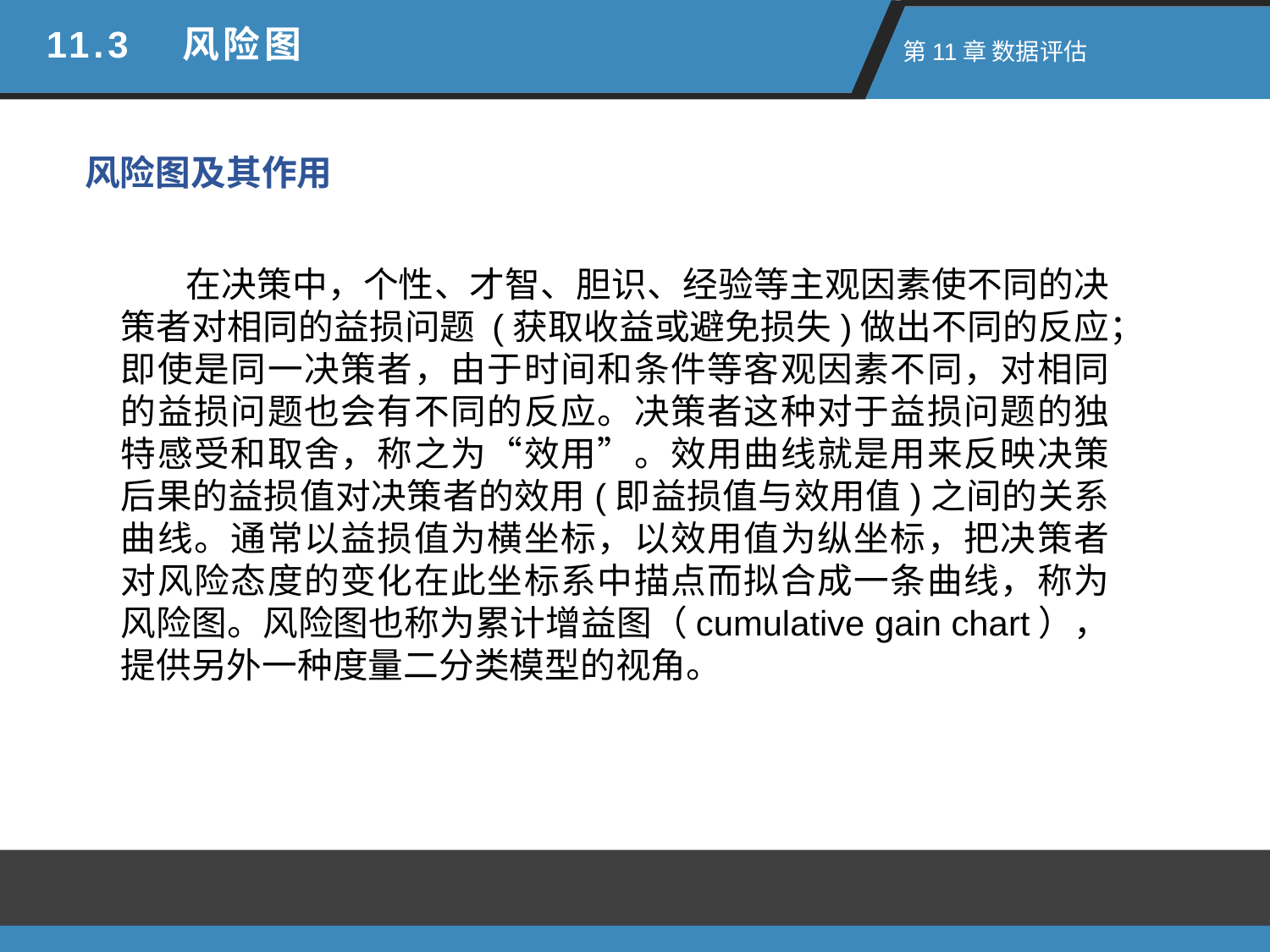

11.3　风险图
  第11章 数据评估
风险图及其作用
       在决策中，个性、才智、胆识、经验等主观因素使不同的决策者对相同的益损问题 (获取收益或避免损失)做出不同的反应；即使是同一决策者，由于时间和条件等客观因素不同，对相同的益损问题也会有不同的反应。决策者这种对于益损问题的独特感受和取舍，称之为“效用”。效用曲线就是用来反映决策后果的益损值对决策者的效用(即益损值与效用值)之间的关系曲线。通常以益损值为横坐标，以效用值为纵坐标，把决策者对风险态度的变化在此坐标系中描点而拟合成一条曲线，称为风险图。风险图也称为累计增益图（cumulative gain chart），提供另外一种度量二分类模型的视角。